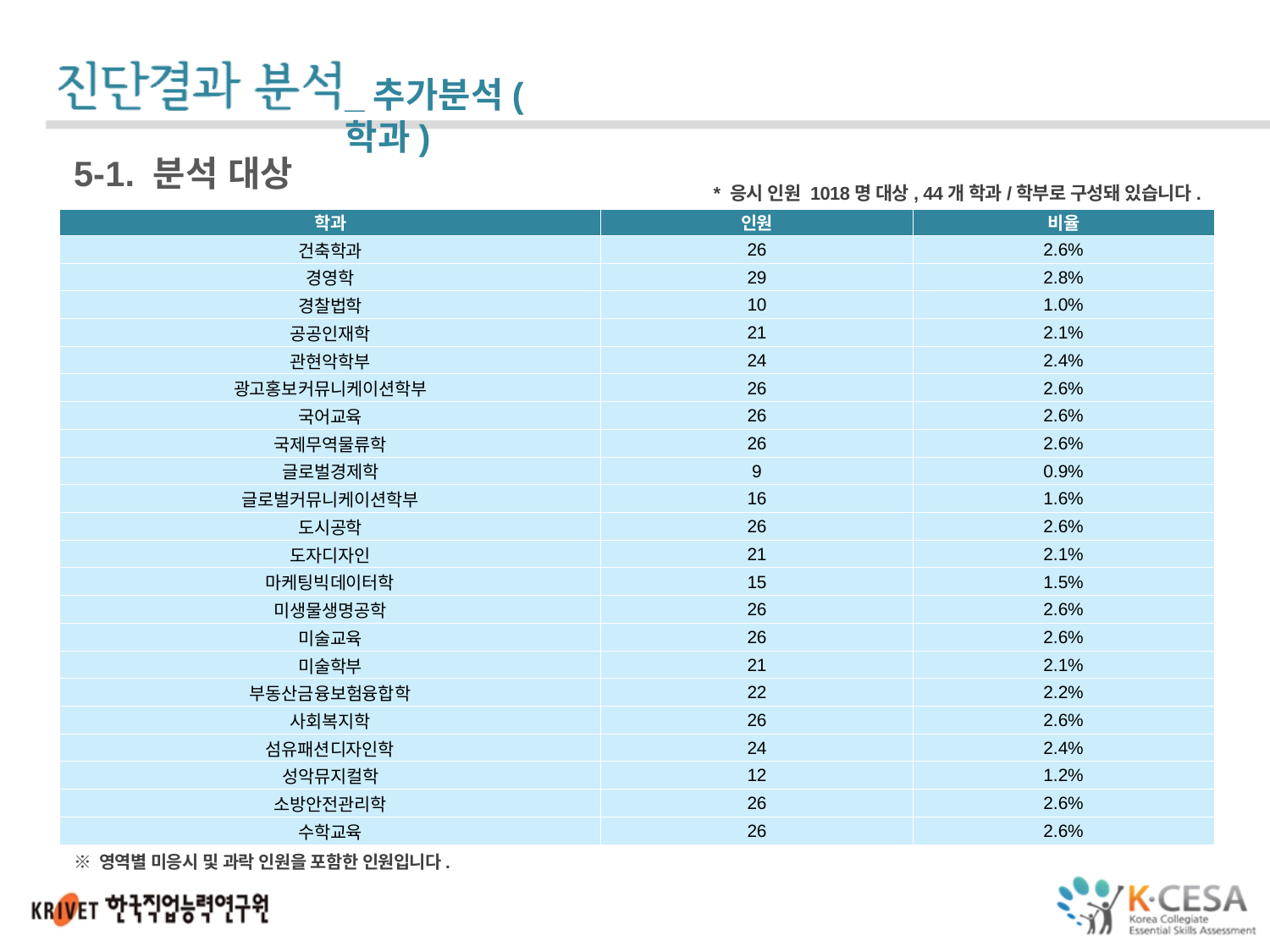

_추가분석(학과)
5-1. 분석 대상
* 응시 인원 1018명 대상, 44개 학과/학부로 구성돼 있습니다.
| 학과 | 인원 | 비율 |
| --- | --- | --- |
| 건축학과 | 26 | 2.6% |
| 경영학 | 29 | 2.8% |
| 경찰법학 | 10 | 1.0% |
| 공공인재학 | 21 | 2.1% |
| 관현악학부 | 24 | 2.4% |
| 광고홍보커뮤니케이션학부 | 26 | 2.6% |
| 국어교육 | 26 | 2.6% |
| 국제무역물류학 | 26 | 2.6% |
| 글로벌경제학 | 9 | 0.9% |
| 글로벌커뮤니케이션학부 | 16 | 1.6% |
| 도시공학 | 26 | 2.6% |
| 도자디자인 | 21 | 2.1% |
| 마케팅빅데이터학 | 15 | 1.5% |
| 미생물생명공학 | 26 | 2.6% |
| 미술교육 | 26 | 2.6% |
| 미술학부 | 21 | 2.1% |
| 부동산금융보험융합학 | 22 | 2.2% |
| 사회복지학 | 26 | 2.6% |
| 섬유패션디자인학 | 24 | 2.4% |
| 성악뮤지컬학 | 12 | 1.2% |
| 소방안전관리학 | 26 | 2.6% |
| 수학교육 | 26 | 2.6% |
※ 영역별 미응시 및 과락 인원을 포함한 인원입니다.